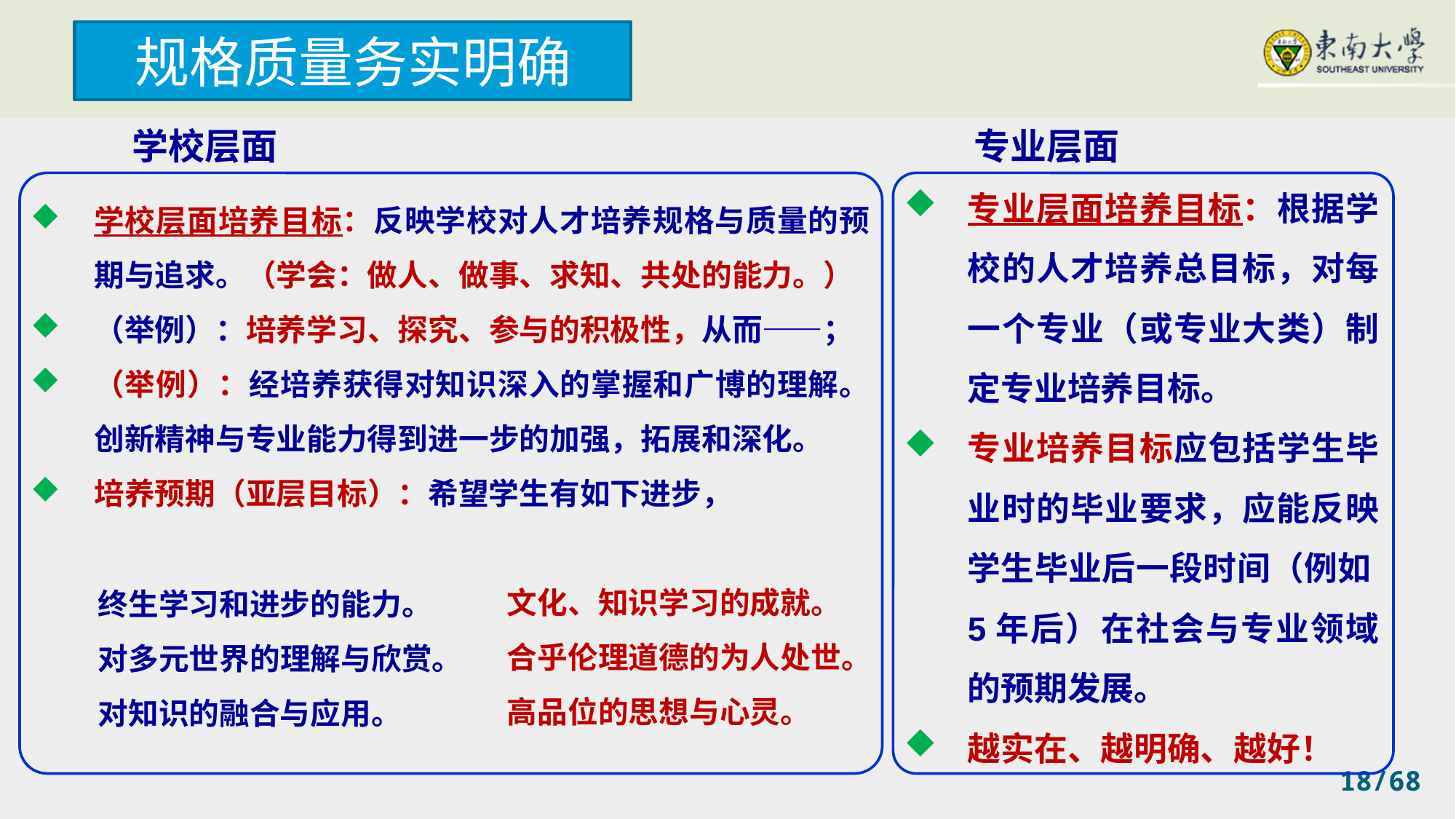

规格质量务实明确
学校层面
专业层面
专业层面培养目标：根据学校的人才培养总目标，对每一个专业（或专业大类）制定专业培养目标。
专业培养目标应包括学生毕业时的毕业要求，应能反映学生毕业后一段时间（例如5年后）在社会与专业领域的预期发展。
越实在、越明确、越好！

学校层面培养目标：反映学校对人才培养规格与质量的预期与追求。（学会：做人、做事、求知、共处的能力。）
（举例）：培养学习、探究、参与的积极性，从而——；
（举例）：经培养获得对知识深入的掌握和广博的理解。创新精神与专业能力得到进一步的加强，拓展和深化。
培养预期（亚层目标）：希望学生有如下进步，
文化、知识学习的成就。
合乎伦理道德的为人处世。
高品位的思想与心灵。
终生学习和进步的能力。
对多元世界的理解与欣赏。
对知识的融合与应用。